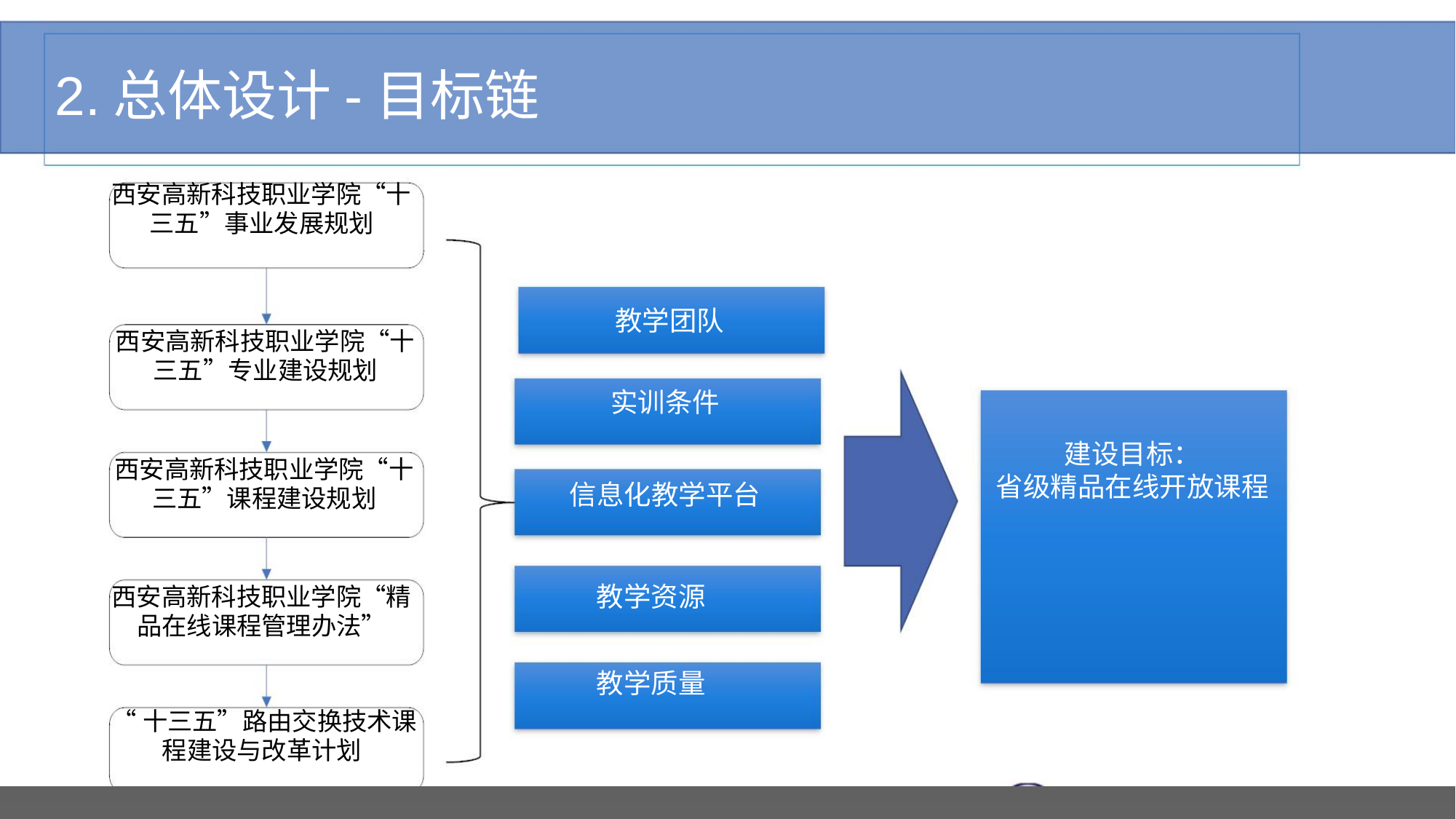

2.总体设计-目标链
西安高新科技职业学院“十
三五”事业发展规划
教学团队
实训条件
西安高新科技职业学院“十
三五”专业建设规划
建设目标：
省级精品在线开放课程
西安高新科技职业学院“十
三五”课程建设规划
信息化教学平台
教学资源
教学质量
西安高新科技职业学院“精
品在线课程管理办法”
“十三五”路由交换技术课
程建设与改革计划